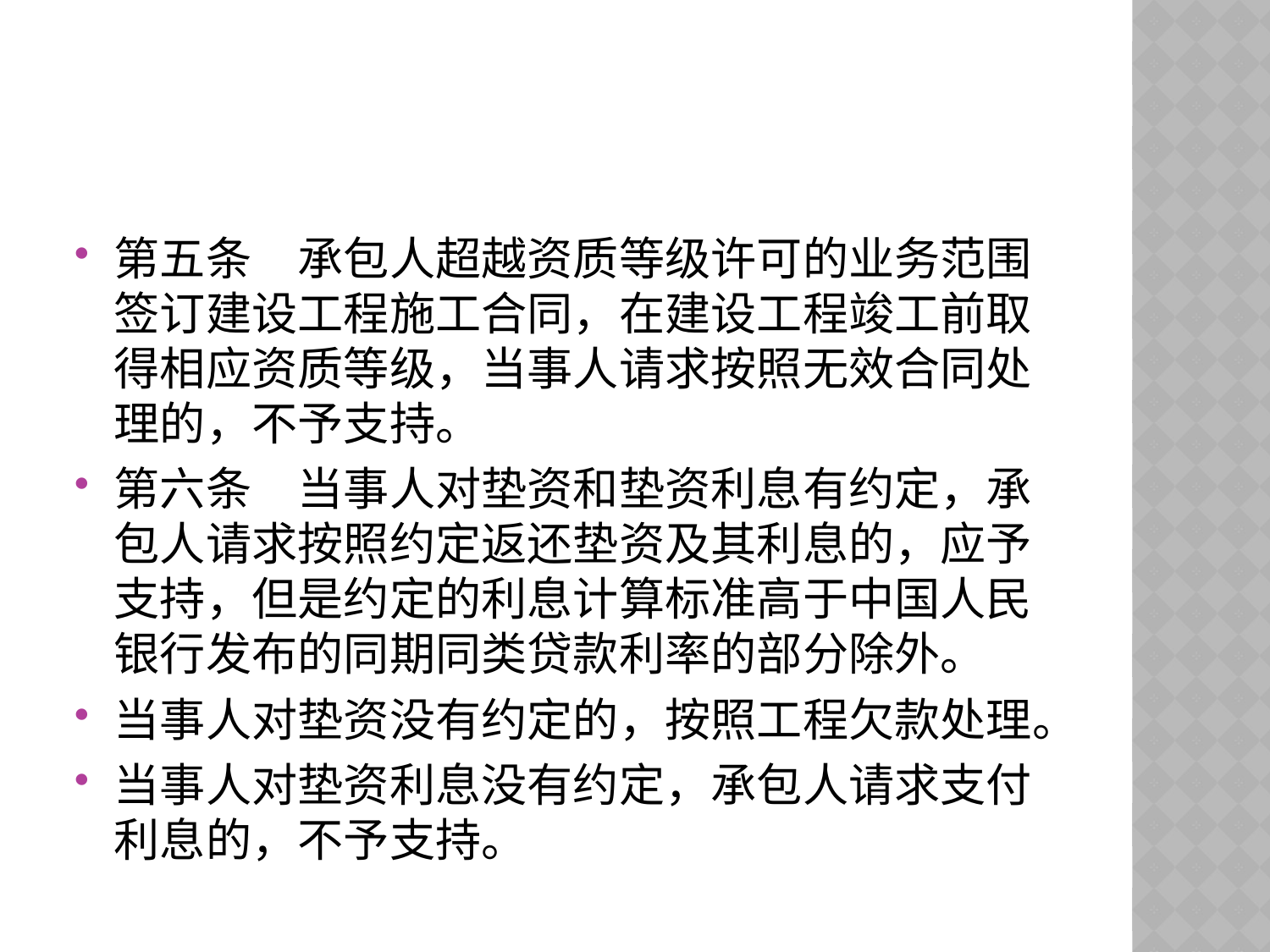

#
第五条　承包人超越资质等级许可的业务范围签订建设工程施工合同，在建设工程竣工前取得相应资质等级，当事人请求按照无效合同处理的，不予支持。
第六条　当事人对垫资和垫资利息有约定，承包人请求按照约定返还垫资及其利息的，应予支持，但是约定的利息计算标准高于中国人民银行发布的同期同类贷款利率的部分除外。
当事人对垫资没有约定的，按照工程欠款处理。
当事人对垫资利息没有约定，承包人请求支付利息的，不予支持。